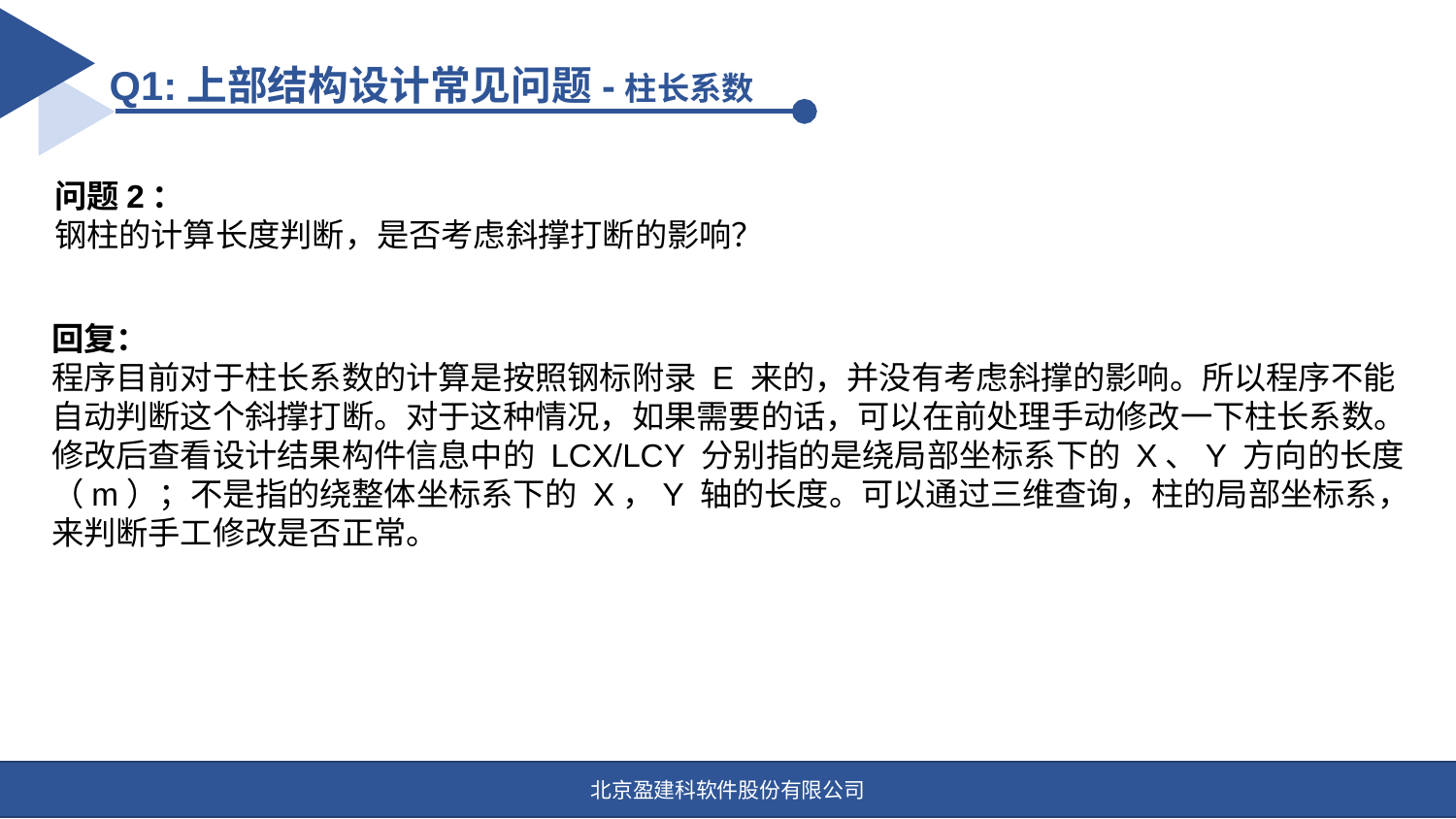

Q1:上部结构设计常见问题-柱长系数

问题2：
钢柱的计算长度判断，是否考虑斜撑打断的影响？
回复：
程序目前对于柱长系数的计算是按照钢标附录 E 来的，并没有考虑斜撑的影响。所以程序不能自动判断这个斜撑打断。对于这种情况，如果需要的话，可以在前处理手动修改一下柱长系数。
修改后查看设计结果构件信息中的 LCX/LCY 分别指的是绕局部坐标系下的 X、Y 方向的长度（m）；不是指的绕整体坐标系下的 X，Y 轴的长度。可以通过三维查询，柱的局部坐标系，来判断手工修改是否正常。
11